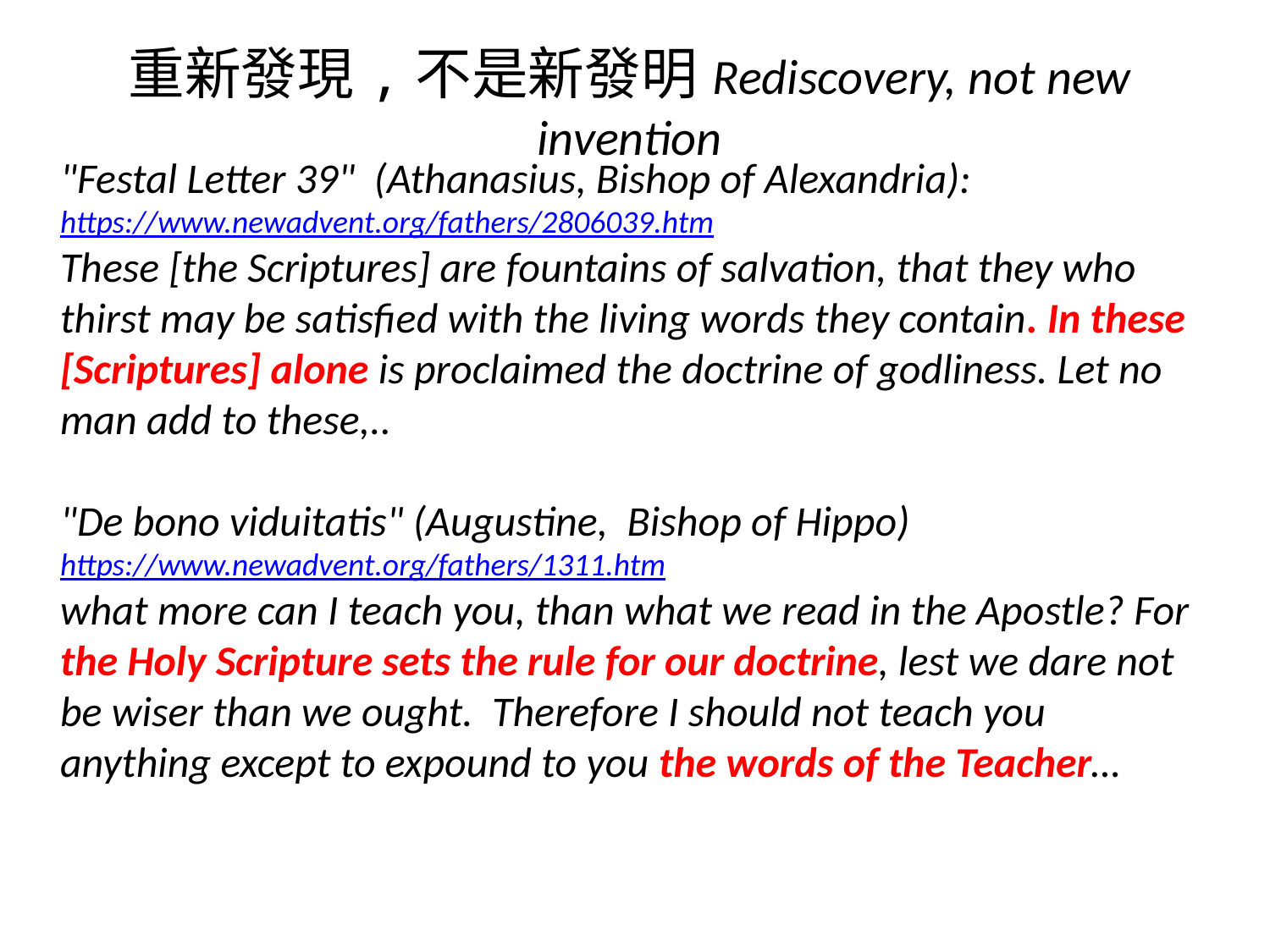

重新發現,不是新發明 Rediscovery, not new invention
"Festal Letter 39"  (Athanasius, Bishop of Alexandria):
https://www.newadvent.org/fathers/2806039.htm
These [the Scriptures] are fountains of salvation, that they who thirst may be satisfied with the living words they contain. In these [Scriptures] alone is proclaimed the doctrine of godliness. Let no man add to these,..

"De bono viduitatis" (Augustine,  Bishop of Hippo)
https://www.newadvent.org/fathers/1311.htm
what more can I teach you, than what we read in the Apostle? For the Holy Scripture sets the rule for our doctrine, lest we dare not be wiser than we ought.  Therefore I should not teach you anything except to expound to you the words of the Teacher…